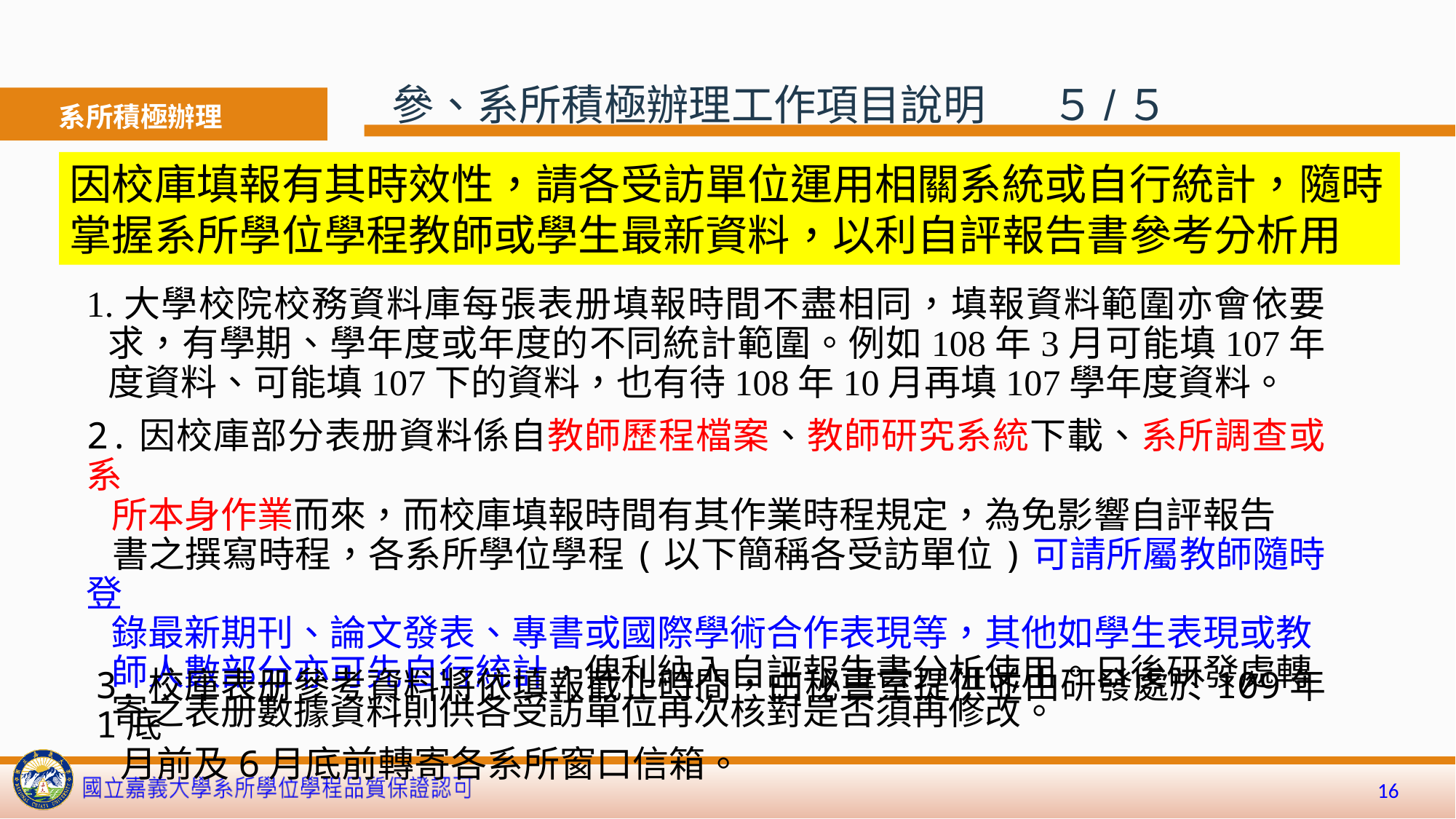

參、系所積極辦理工作項目說明       ５/５
系所積極辦理
因校庫填報有其時效性，請各受訪單位運用相關系統或自行統計，隨時掌握系所學位學程教師或學生最新資料，以利自評報告書參考分析用
1.大學校院校務資料庫每張表册填報時間不盡相同，填報資料範圍亦會依要求，有學期、學年度或年度的不同統計範圍。例如108年3月可能填107年度資料、可能填107下的資料，也有待108年10月再填107學年度資料。
2.因校庫部分表册資料係自教師歷程檔案、教師研究系統下載、系所調查或系
  所本身作業而來，而校庫填報時間有其作業時程規定，為免影響自評報告
  書之撰寫時程，各系所學位學程(以下簡稱各受訪單位)可請所屬教師隨時登
  錄最新期刊、論文發表、專書或國際學術合作表現等，其他如學生表現或教
  師人數部分亦可先自行統計，俾利納入自評報告書分析使用。日後研發處轉
  寄之表册數據資料則供各受訪單位再次核對是否須再修改。
3.校庫表册參考資料將依填報截止時間，由秘書室提供並由研發處於109年1底
  月前及6月底前轉寄各系所窗口信箱。

16